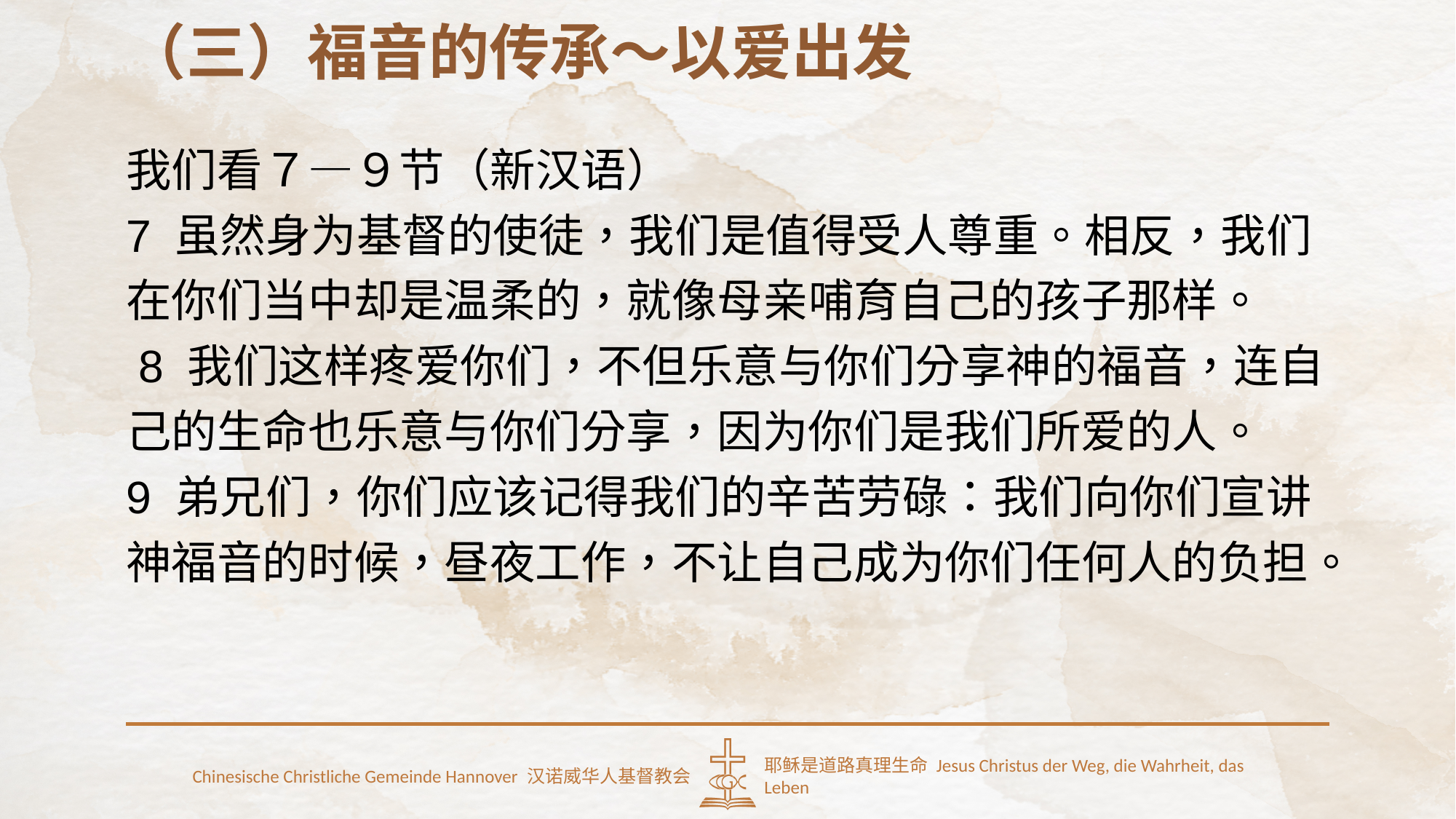

（三）福音的传承～以爱出发
我们看７—９节（新汉语）
7 虽然身为基督的使徒，我们是值得受人尊重。相反，我们在你们当中却是温柔的，就像母亲哺育自己的孩子那样。
 8 我们这样疼爱你们，不但乐意与你们分享神的福音，连自己的生命也乐意与你们分享，因为你们是我们所爱的人。
9 弟兄们，你们应该记得我们的辛苦劳碌：我们向你们宣讲神福音的时候，昼夜工作，不让自己成为你们任何人的负担。